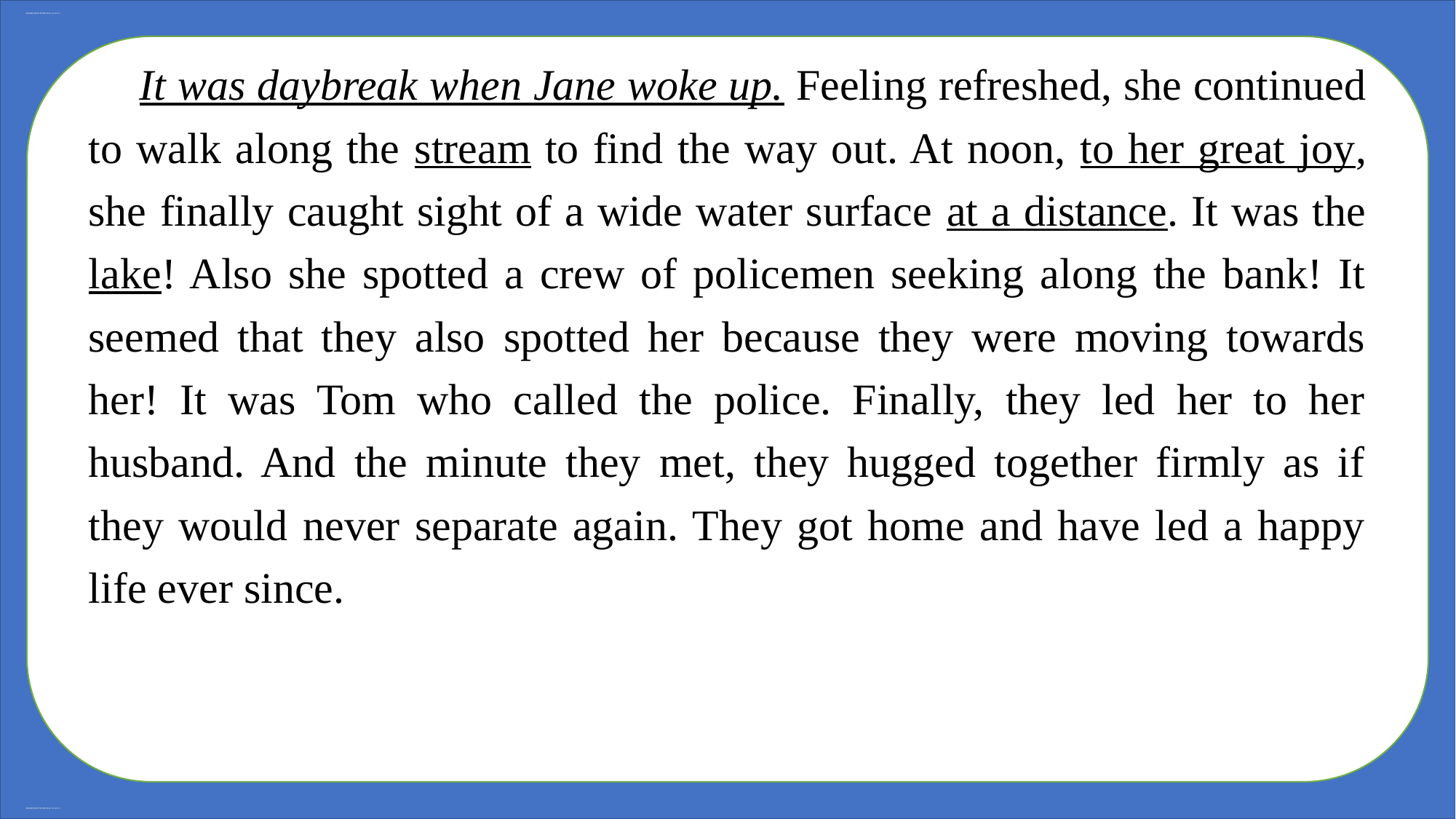

高考新题型“读后续写”英文教学公开课(共42张PPT)

                It was daybreak when Jane woke up. Feeling refreshed, she continued to walk along the stream to find the way out. At noon, to her great joy, she finally caught sight of a wide water surface at a distance. It was the lake! Also she spotted a crew of policemen seeking along the bank! It seemed that they also spotted her because they were moving towards her! It was Tom who called the police. Finally, they led her to her husband. And the minute they met, they hugged together firmly as if they would never separate again. They got home and have led a happy life ever since.

高考新题型“读后续写”英文教学公开课(共42张PPT)